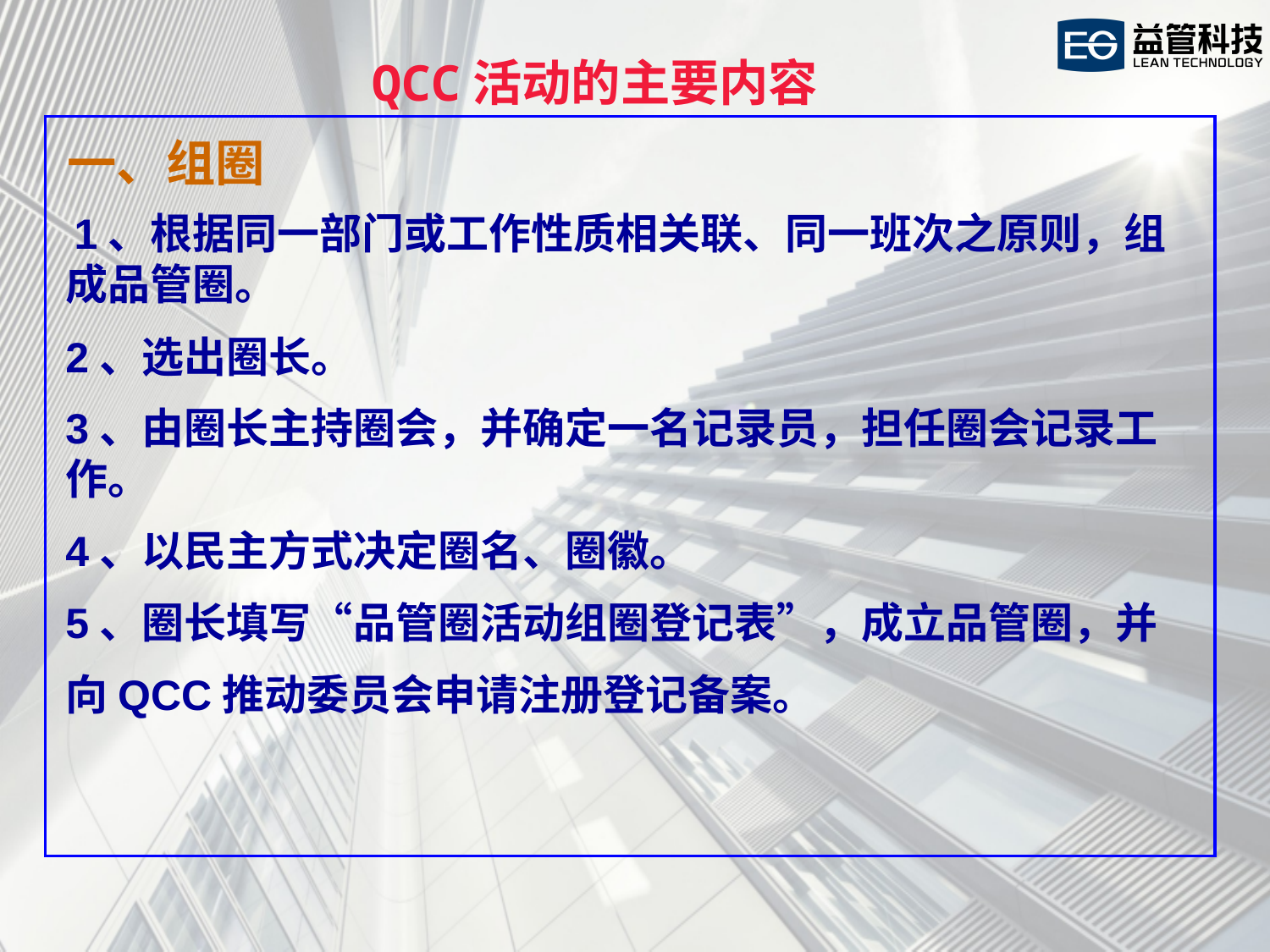

QCC活动的主要内容

一、组圈
 1、根据同一部门或工作性质相关联、同一班次之原则，组成品管圈。
2、选出圈长。
3、由圈长主持圈会，并确定一名记录员，担任圈会记录工作。
4、以民主方式决定圈名、圈徽。
5、圈长填写“品管圈活动组圈登记表”，成立品管圈，并
向QCC推动委员会申请注册登记备案。